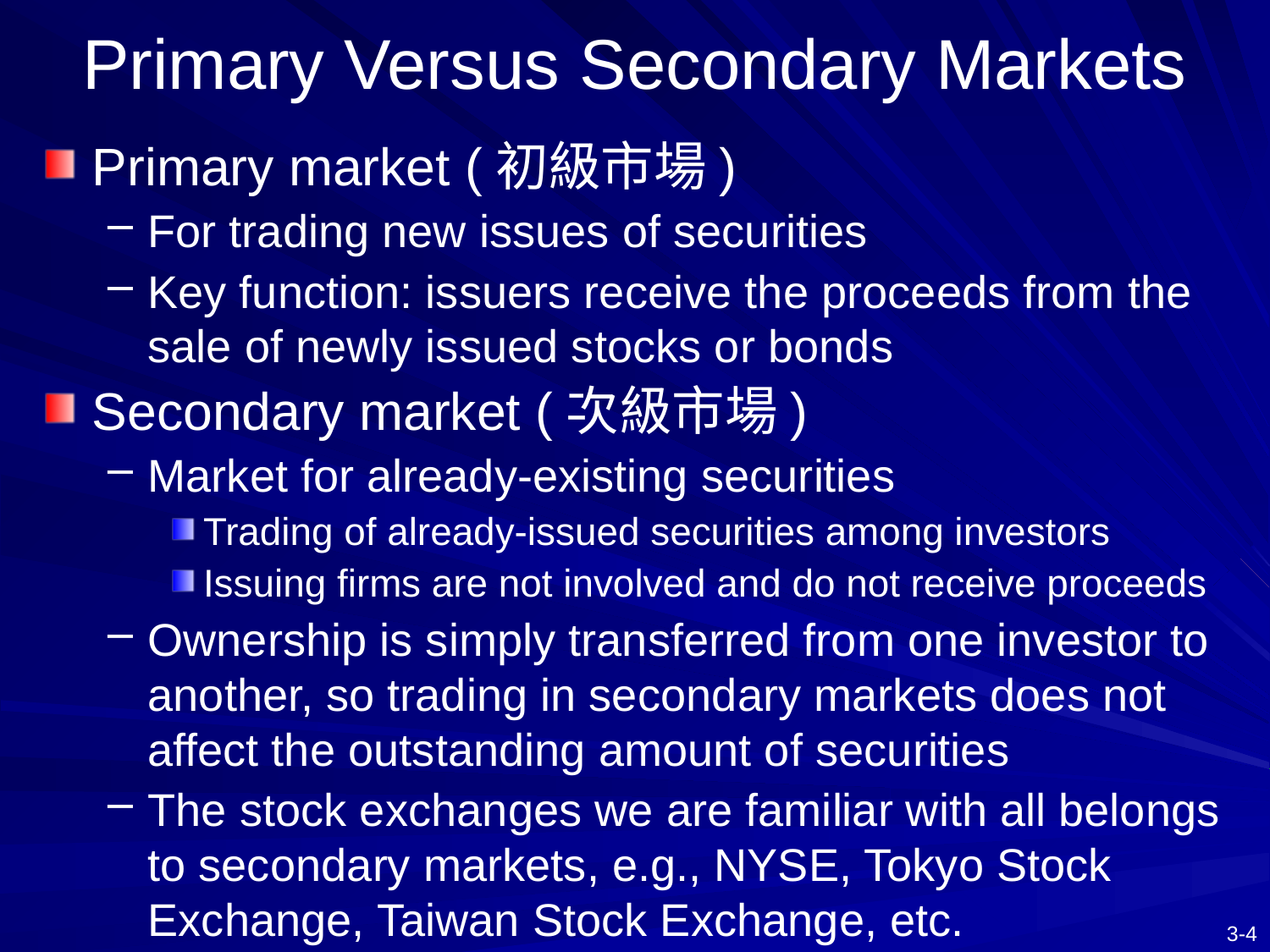

# Primary Versus Secondary Markets
Primary market (初級市場)
For trading new issues of securities
Key function: issuers receive the proceeds from the sale of newly issued stocks or bonds
Secondary market (次級市場)
Market for already-existing securities
Trading of already-issued securities among investors
Issuing firms are not involved and do not receive proceeds
Ownership is simply transferred from one investor to another, so trading in secondary markets does not affect the outstanding amount of securities
The stock exchanges we are familiar with all belongs to secondary markets, e.g., NYSE, Tokyo Stock Exchange, Taiwan Stock Exchange, etc.